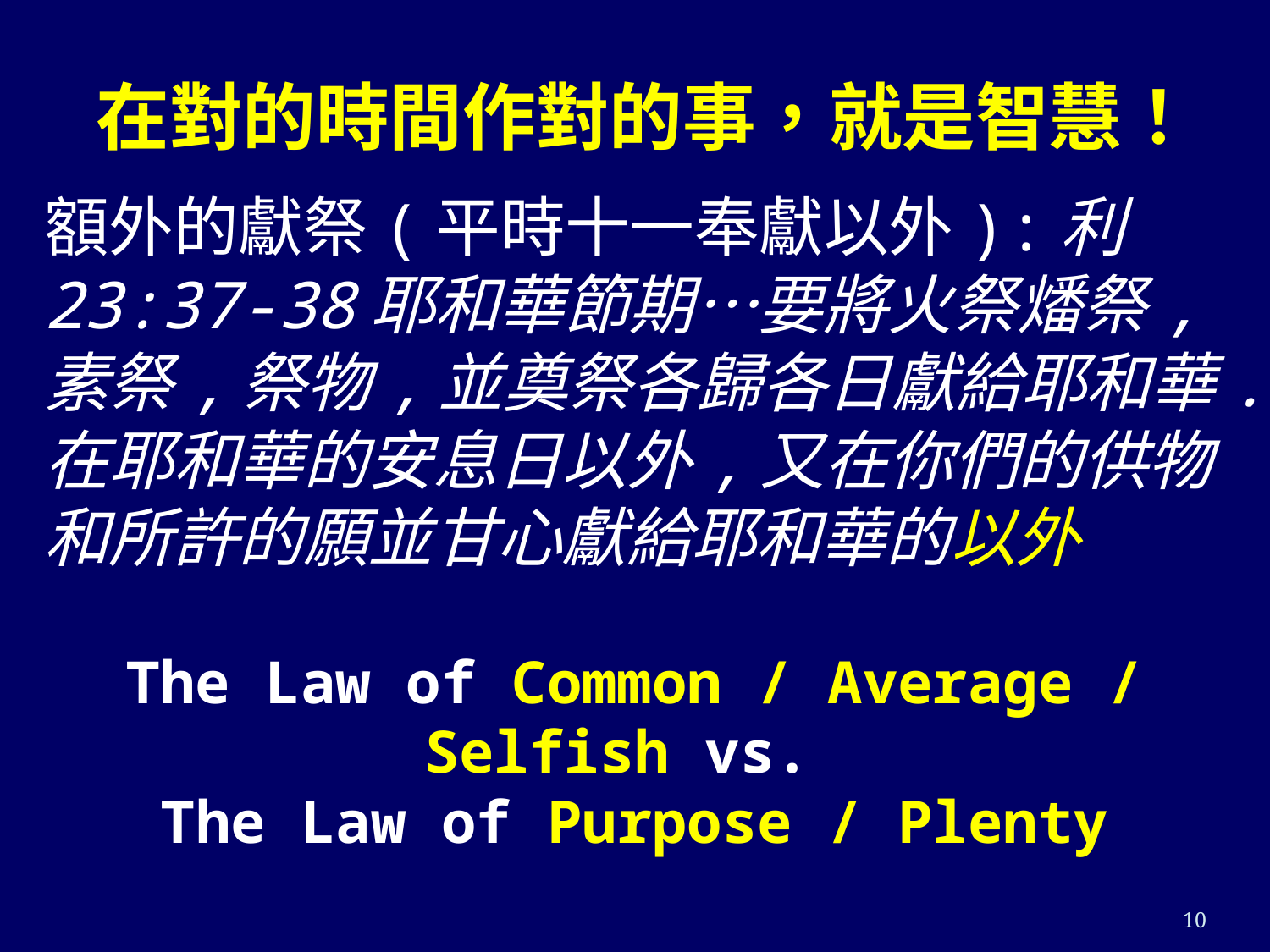

# 在對的時間作對的事，就是智慧！
額外的獻祭(平時十一奉獻以外):利23:37-38耶和華節期…要將火祭燔祭,素祭,祭物,並奠祭各歸各日獻給耶和華.在耶和華的安息日以外,又在你們的供物和所許的願並甘心獻給耶和華的以外

The Law of Common / Average / Selfish vs.
The Law of Purpose / Plenty
10